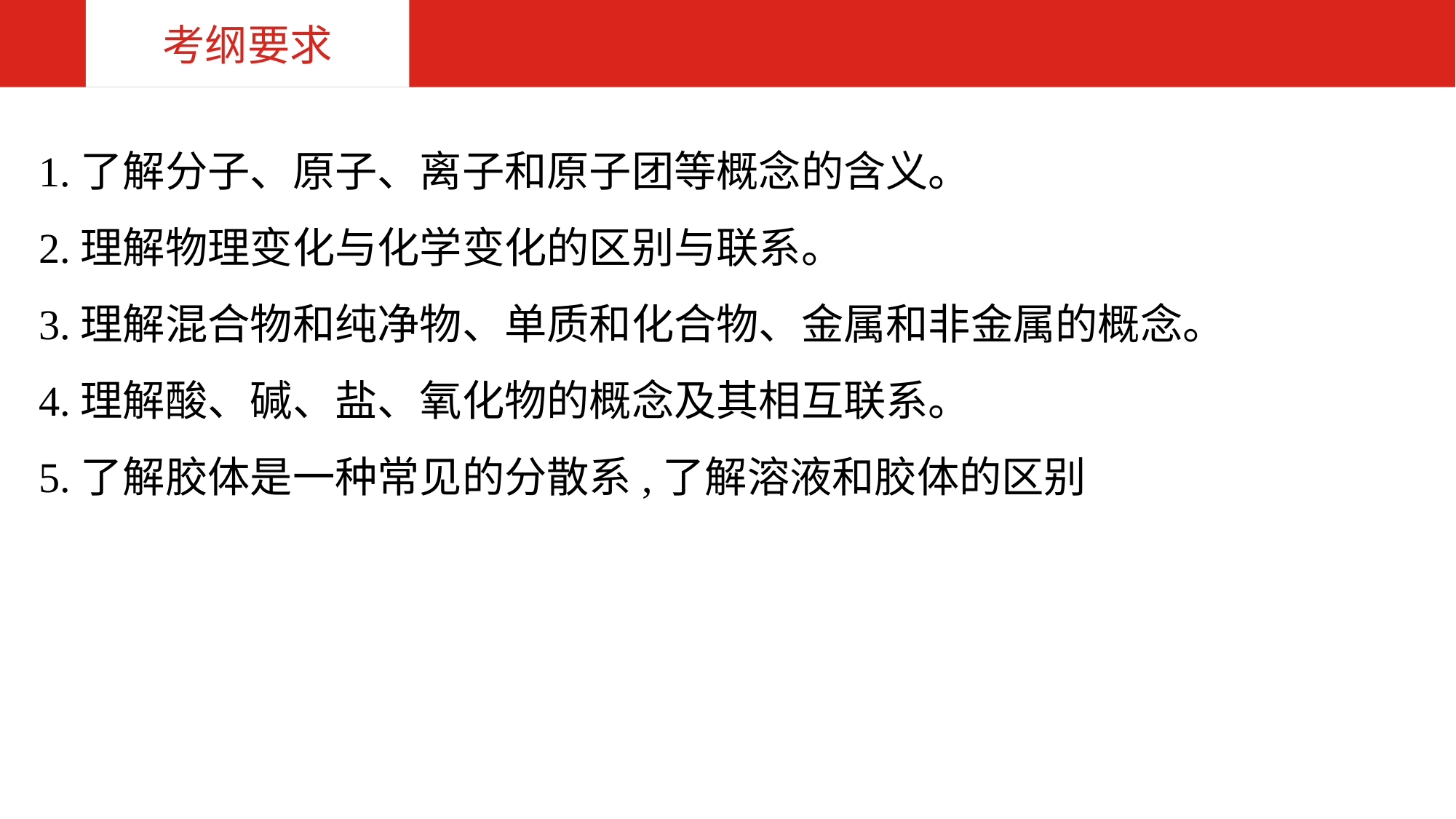

考纲要求
1.了解分子、原子、离子和原子团等概念的含义。
2.理解物理变化与化学变化的区别与联系。
3.理解混合物和纯净物、单质和化合物、金属和非金属的概念。
4.理解酸、碱、盐、氧化物的概念及其相互联系。
5.了解胶体是一种常见的分散系,了解溶液和胶体的区别